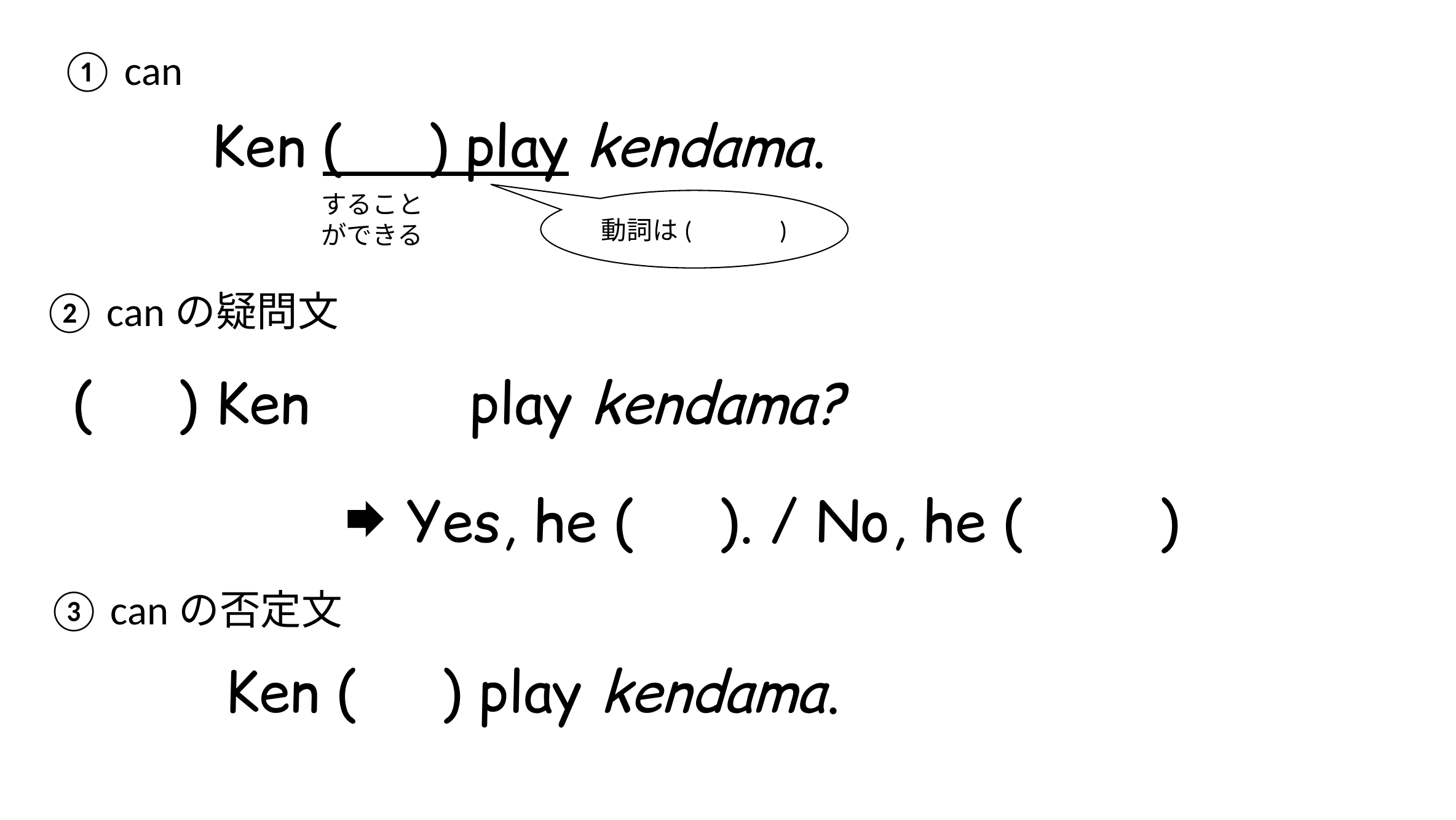

① can
Ken (     ) play kendama.
することができる
動詞は(               )
② canの疑問文
(     ) Ken (     ) play kendama?
Yes, he (     ). / No, he (        )

③ canの否定文
Ken (     ) play kendama.